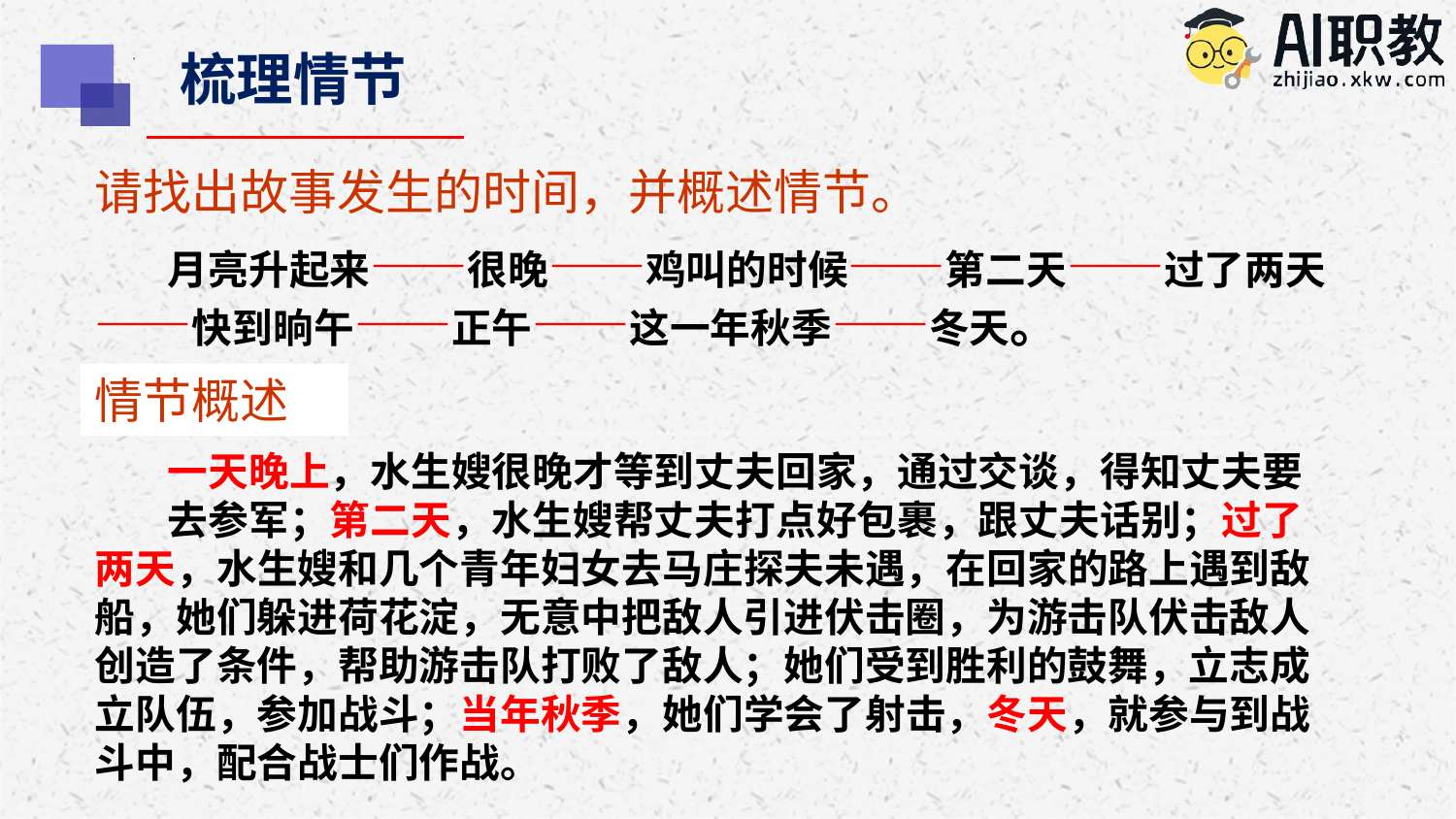

梳理情节

请找出故事发生的时间，并概述情节。
月亮升起来——很晚——鸡叫的时候——第二天——过了两天——快到晌午——正午——这一年秋季——冬天。
情节概述
一天晚上，水生嫂很晚才等到丈夫回家，通过交谈，得知丈夫要
去参军；第二天，水生嫂帮丈夫打点好包裹，跟丈夫话别；过了两天，水生嫂和几个青年妇女去马庄探夫未遇，在回家的路上遇到敌船，她们躲进荷花淀，无意中把敌人引进伏击圈，为游击队伏击敌人创造了条件，帮助游击队打败了敌人；她们受到胜利的鼓舞，立志成立队伍，参加战斗；当年秋季，她们学会了射击，冬天，就参与到战斗中，配合战士们作战。